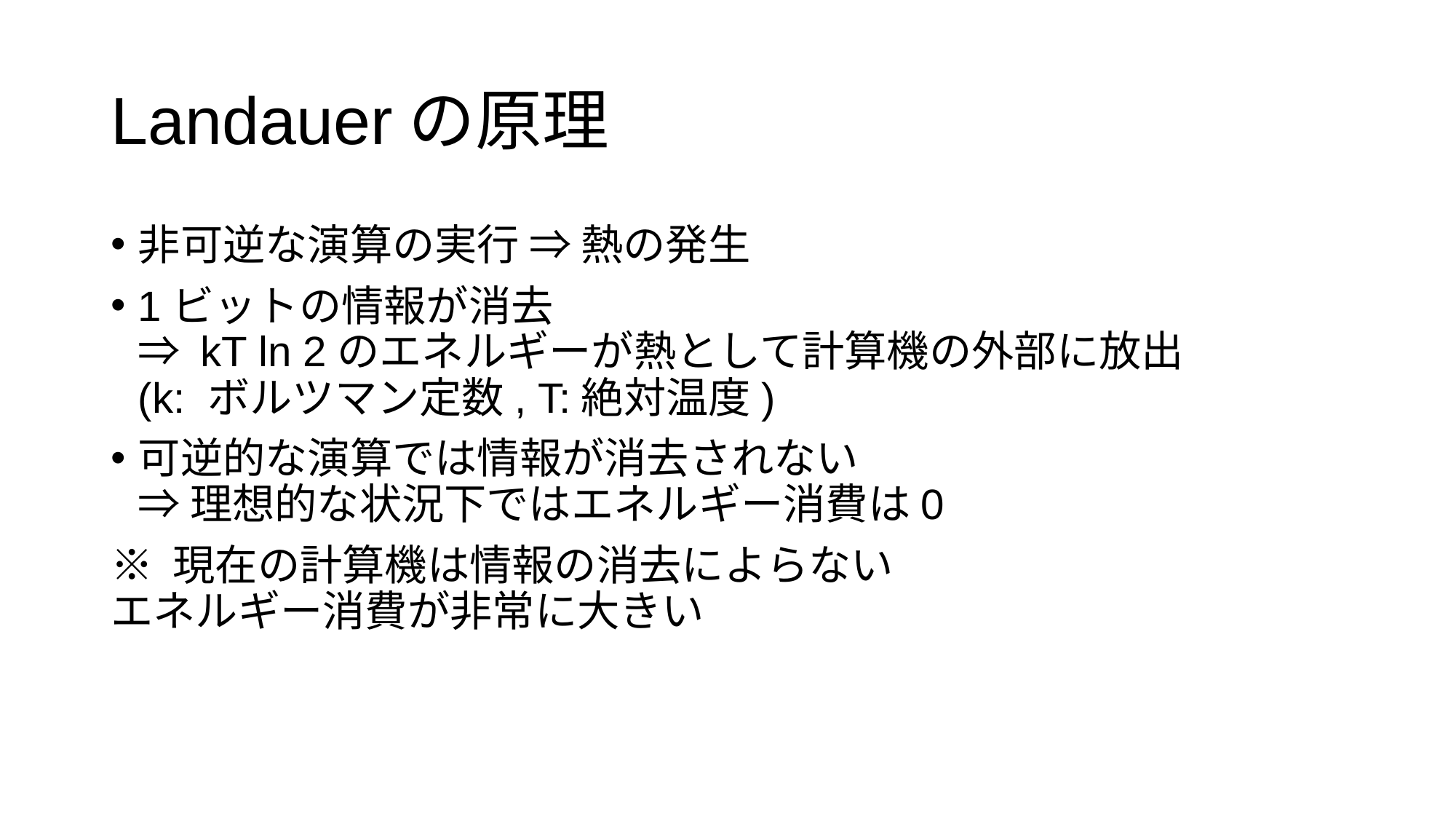

# Landauerの原理
非可逆な演算の実行 ⇒ 熱の発生
1ビットの情報が消去
⇒ kT ln 2のエネルギーが熱として計算機の外部に放出
(k: ボルツマン定数, T:絶対温度)
可逆的な演算では情報が消去されない
⇒ 理想的な状況下ではエネルギー消費は0
※ 現在の計算機は情報の消去によらない
エネルギー消費が非常に大きい